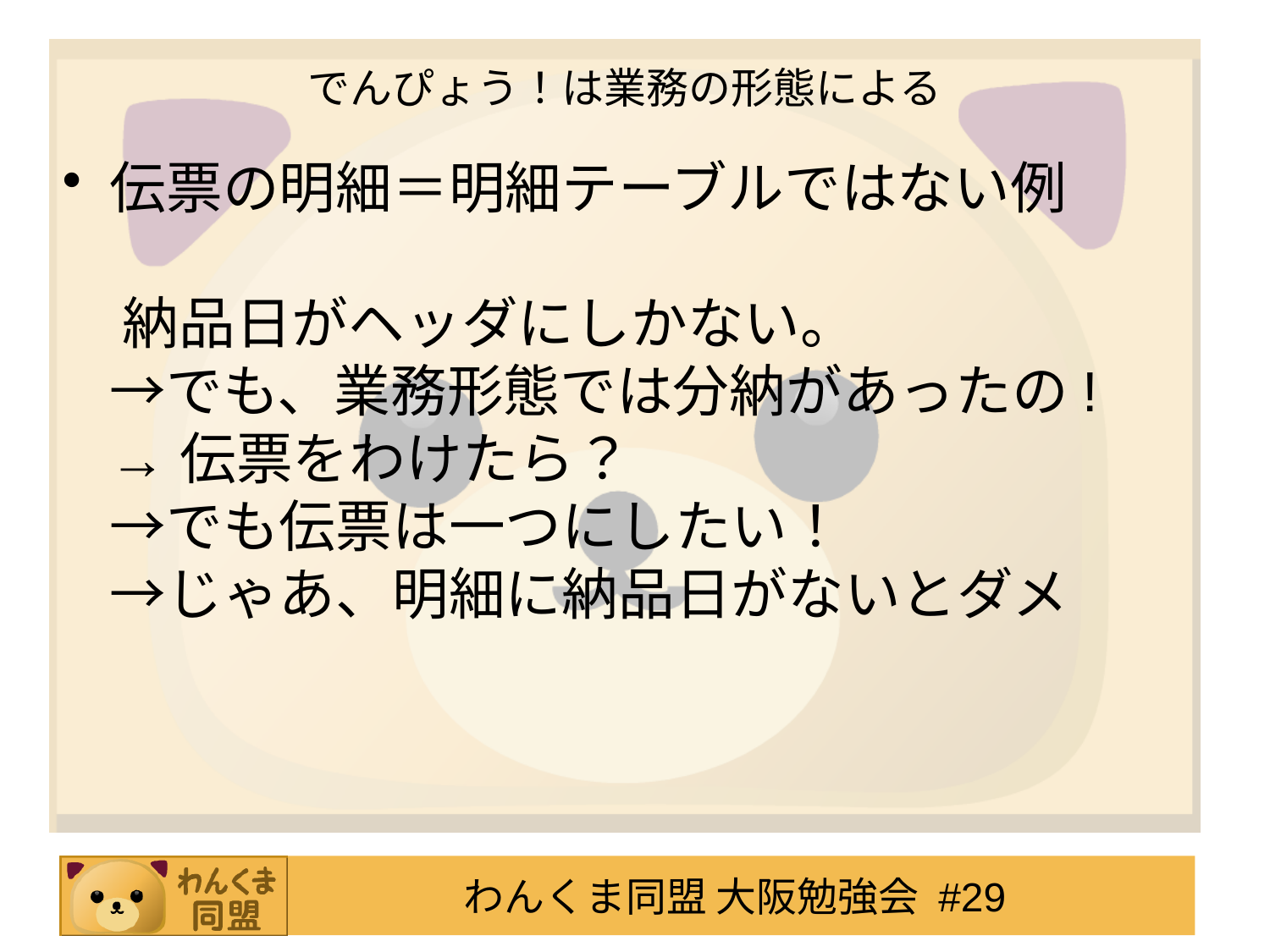

# でんぴょう！は業務の形態による
伝票の明細＝明細テーブルではない例
 納品日がヘッダにしかない。
→でも、業務形態では分納があったの!
→伝票をわけたら？
→でも伝票は一つにしたい！
→じゃあ、明細に納品日がないとダメ